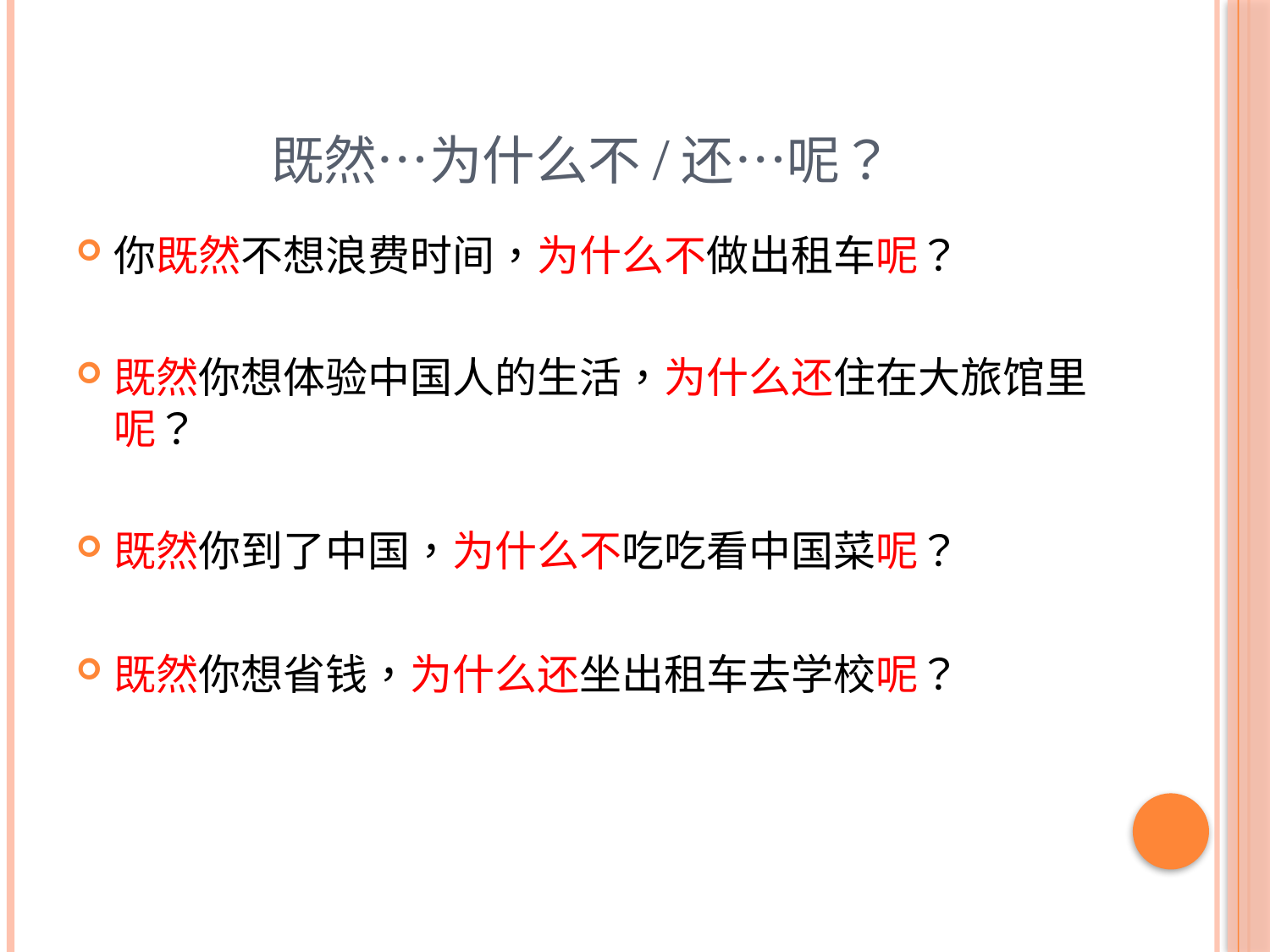

# 既然…为什么不/还…呢？
你既然不想浪费时间，为什么不做出租车呢？

既然你想体验中国人的生活，为什么还住在大旅馆里呢？

既然你到了中国，为什么不吃吃看中国菜呢？

既然你想省钱，为什么还坐出租车去学校呢？